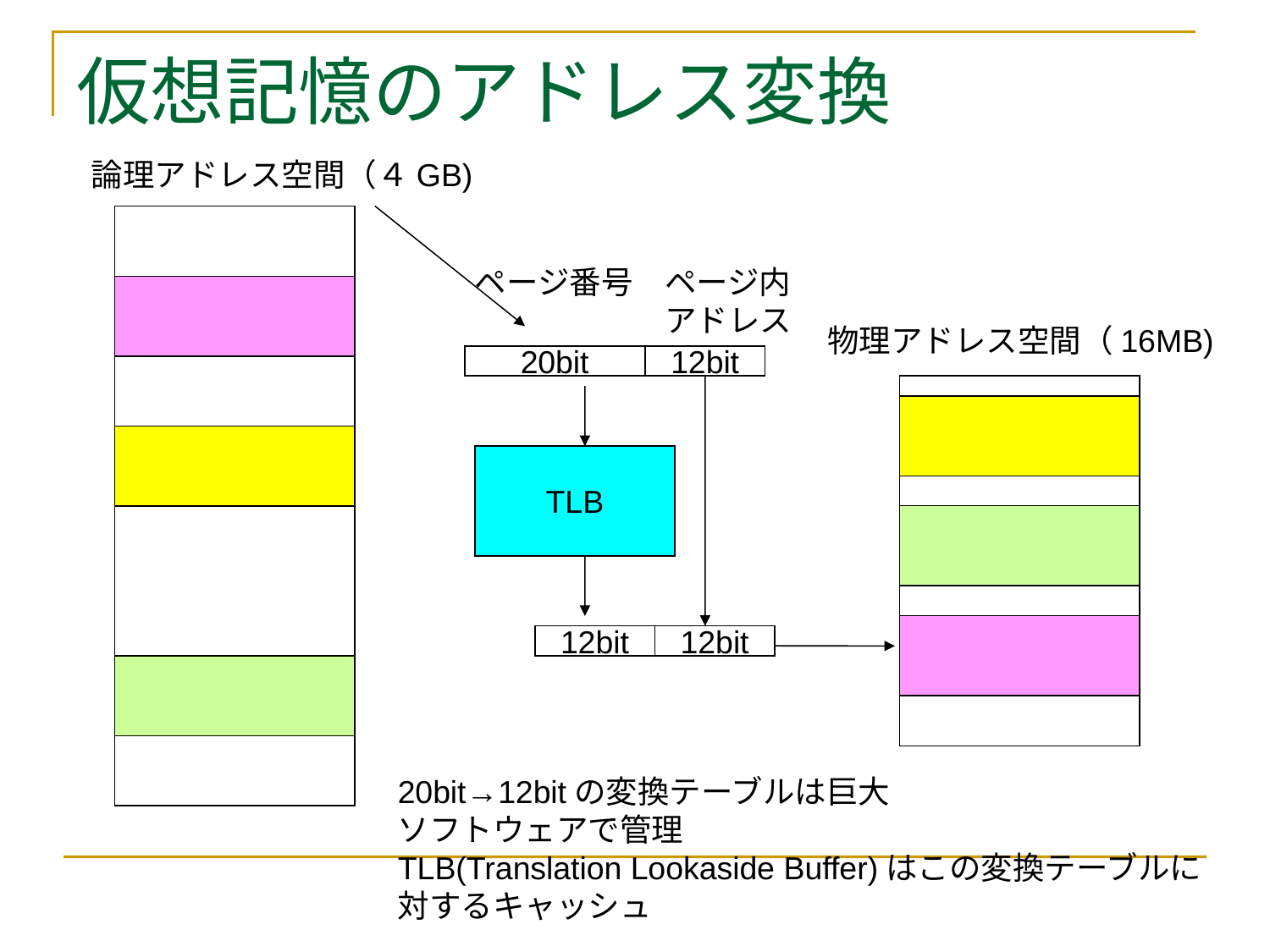

# 仮想記憶のアドレス変換
論理アドレス空間（４GB)

ページ番号
ページ内
アドレス

物理アドレス空間（16MB)
20bit
12bit

TLB

12bit
12bit

20bit→12bitの変換テーブルは巨大
ソフトウェアで管理
TLB(Translation Lookaside Buffer)はこの変換テーブルに
対するキャッシュ